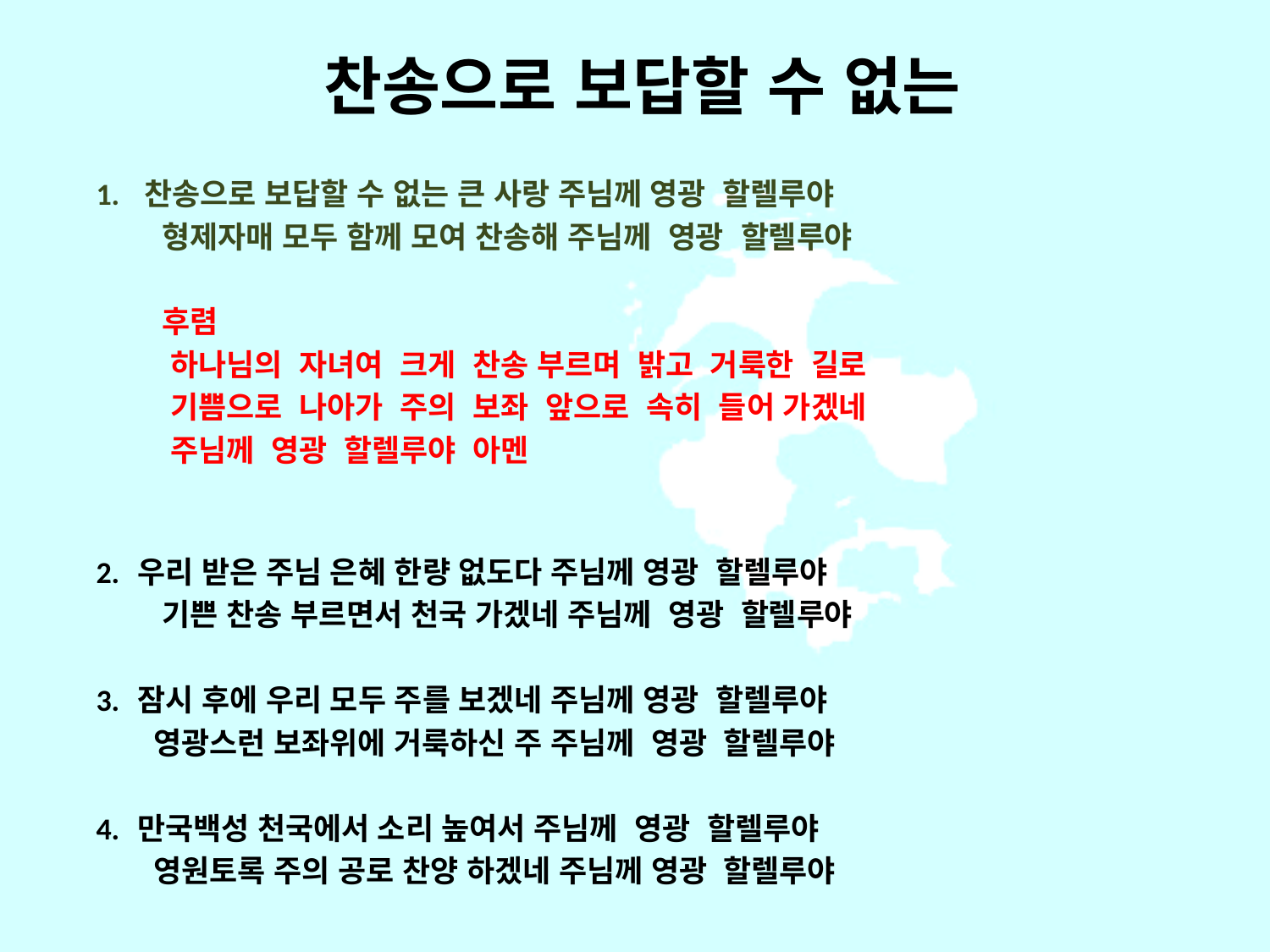

# 찬송으로 보답할 수 없는
  1.   찬송으로 보답할 수 없는 큰 사랑 주님께 영광  할렐루야
         형제자매 모두 함께 모여 찬송해 주님께  영광  할렐루야

         후렴
          하나님의  자녀여  크게  찬송 부르며  밝고  거룩한  길로
          기쁨으로  나아가  주의  보좌  앞으로  속히  들어 가겠네
          주님께  영광  할렐루야  아멘

  2.  우리 받은 주님 은혜 한량 없도다 주님께 영광  할렐루야
         기쁜 찬송 부르면서 천국 가겠네 주님께  영광  할렐루야

  3.  잠시 후에 우리 모두 주를 보겠네 주님께 영광  할렐루야
        영광스런 보좌위에 거룩하신 주 주님께  영광  할렐루야

  4.  만국백성 천국에서 소리 높여서 주님께  영광  할렐루야
        영원토록 주의 공로 찬양 하겠네 주님께 영광  할렐루야